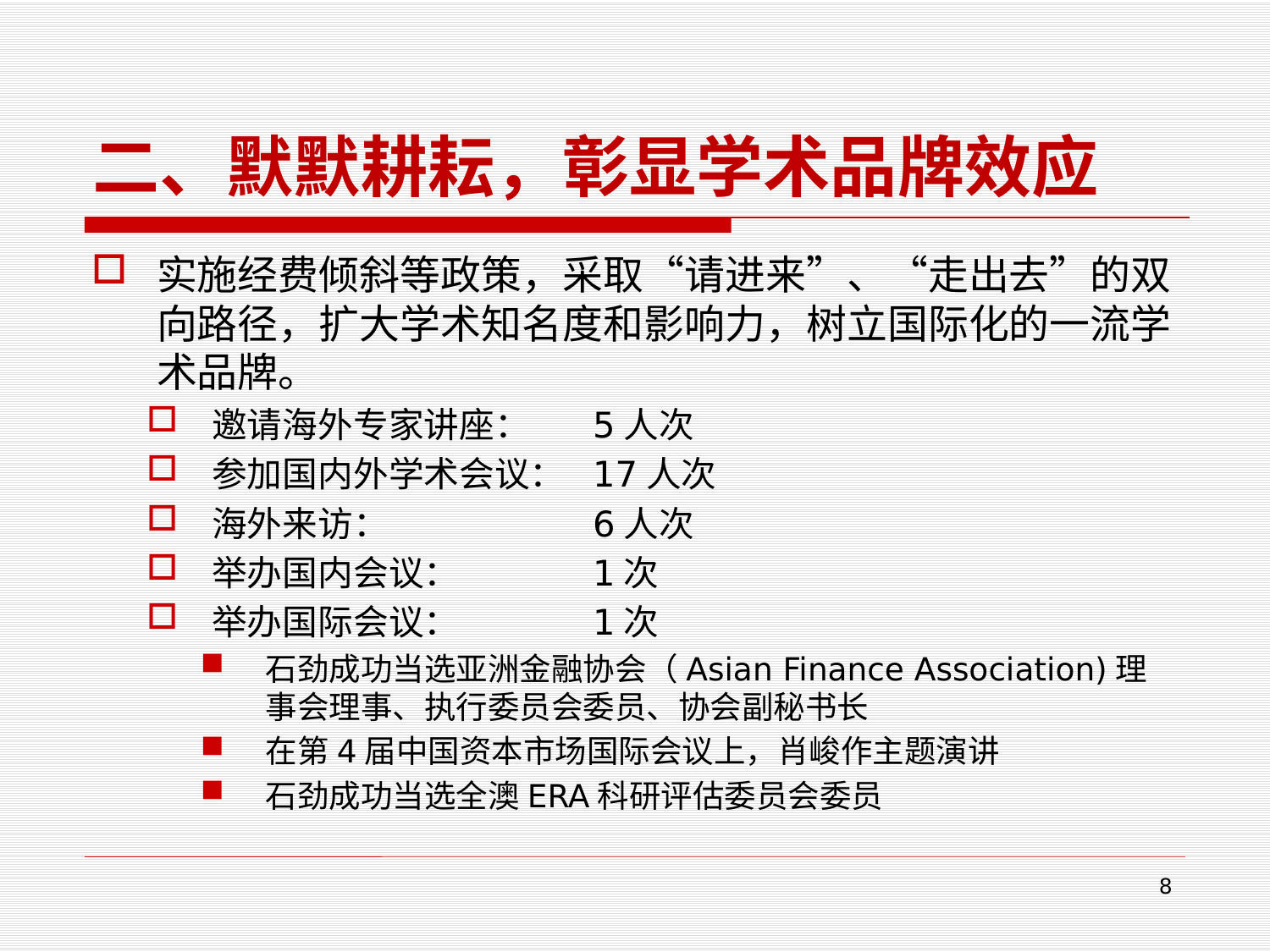

# 二、默默耕耘，彰显学术品牌效应
实施经费倾斜等政策，采取“请进来”、“走出去”的双向路径，扩大学术知名度和影响力，树立国际化的一流学术品牌。
邀请海外专家讲座：	5人次
参加国内外学术会议：	17人次
海外来访：		6人次
举办国内会议：		1次
举办国际会议：		1次
石劲成功当选亚洲金融协会（Asian Finance Association)理事会理事、执行委员会委员、协会副秘书长
在第4届中国资本市场国际会议上，肖峻作主题演讲
石劲成功当选全澳ERA科研评估委员会委员

8